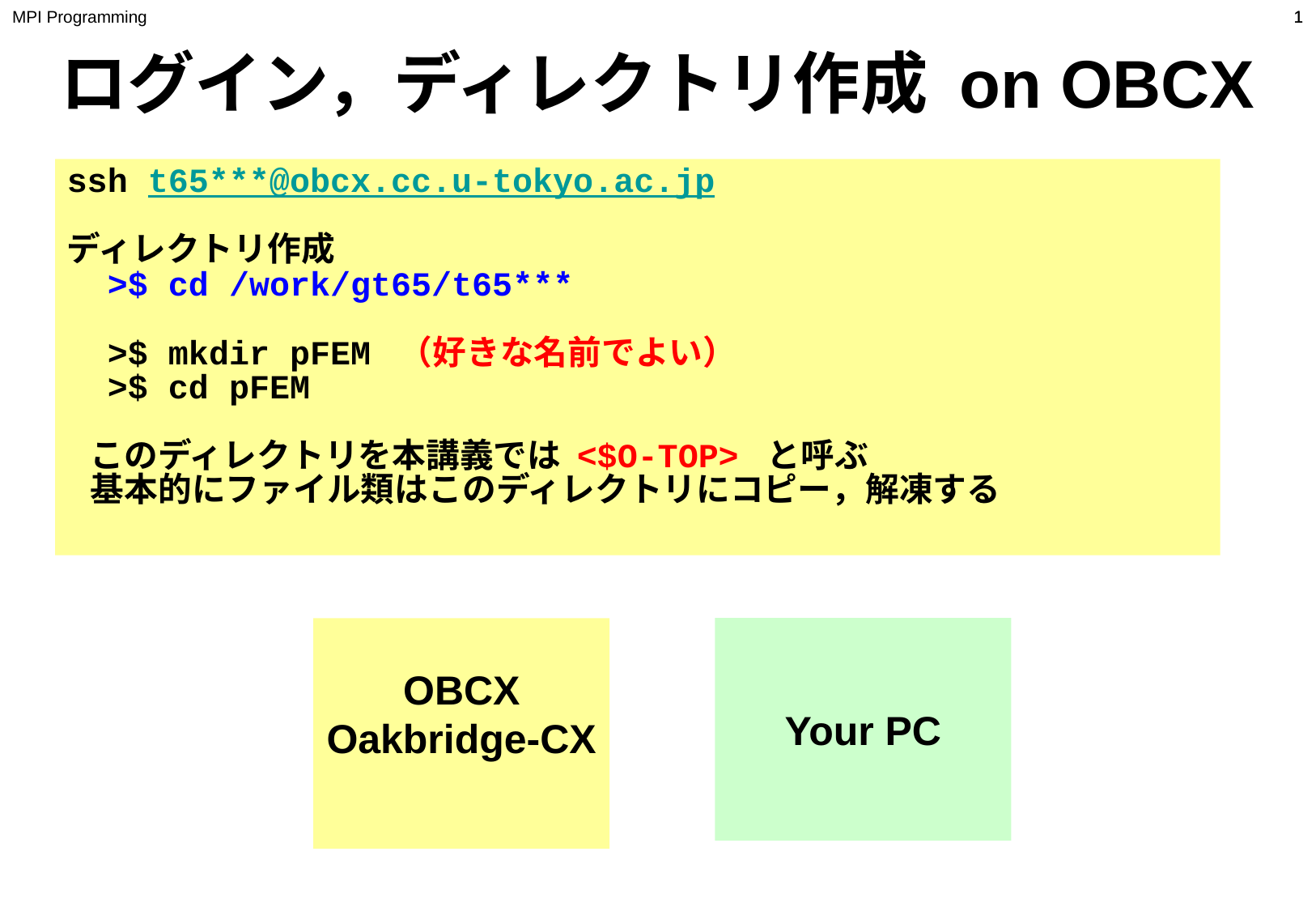

MPI Programming
1
1
# ログイン，ディレクトリ作成 on OBCX
ssh t65***@obcx.cc.u-tokyo.ac.jp

ディレクトリ作成
  >$ cd /work/gt65/t65***

  >$ mkdir pFEM （好きな名前でよい）
  >$ cd pFEM

  このディレクトリを本講義では <$O-TOP> と呼ぶ
  基本的にファイル類はこのディレクトリにコピー，解凍する

OBCX
Oakbridge-CX

Your PC